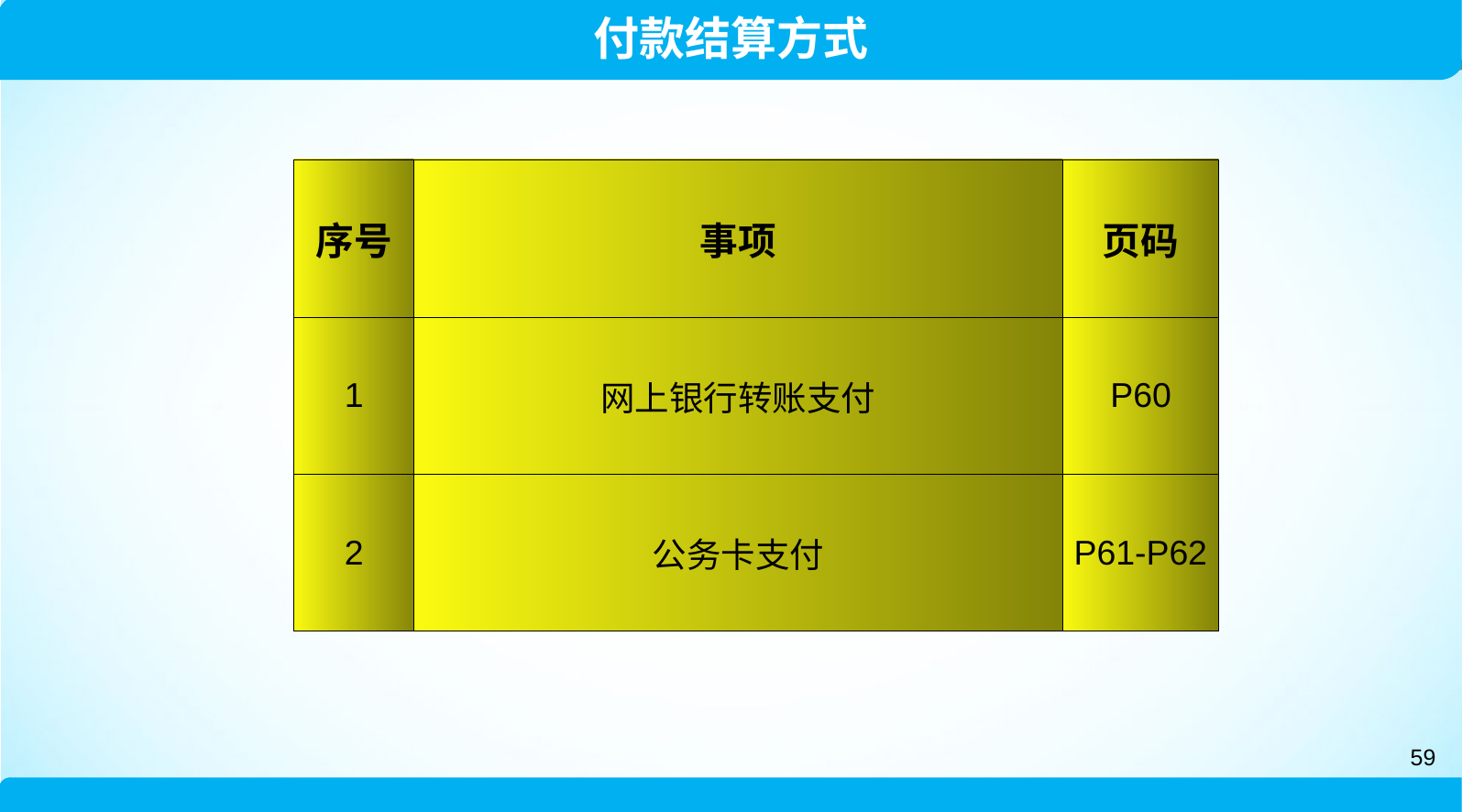

付款结算方式
| 序号 | 事项 | 页码 |
| --- | --- | --- |
| 1 | 网上银行转账支付 | P60 |
| 2 | 公务卡支付 | P61-P62 |
59